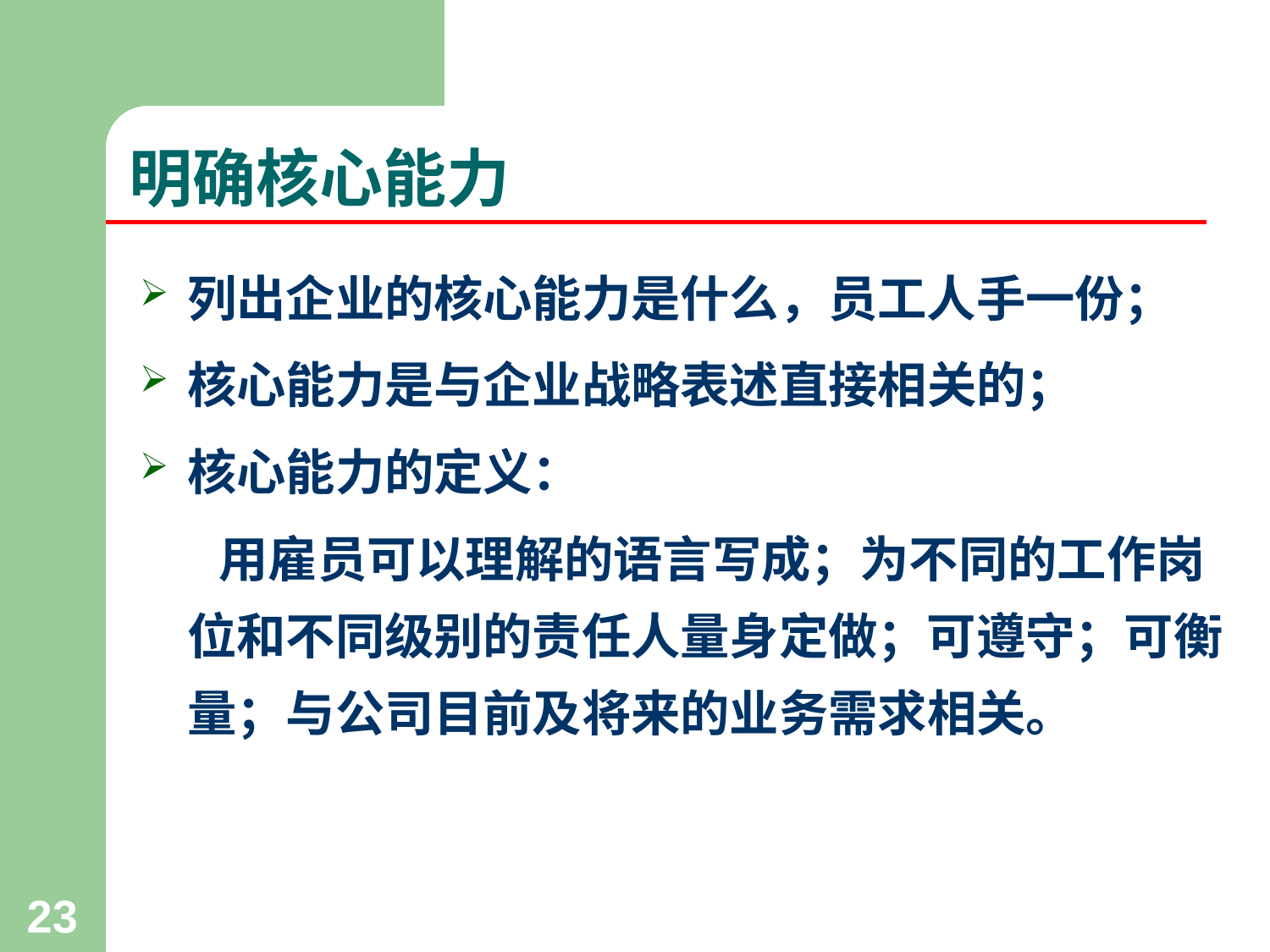

明确核心能力
列出企业的核心能力是什么，员工人手一份；
核心能力是与企业战略表述直接相关的；
核心能力的定义：
      用雇员可以理解的语言写成；为不同的工作岗位和不同级别的责任人量身定做；可遵守；可衡量；与公司目前及将来的业务需求相关。
# 23